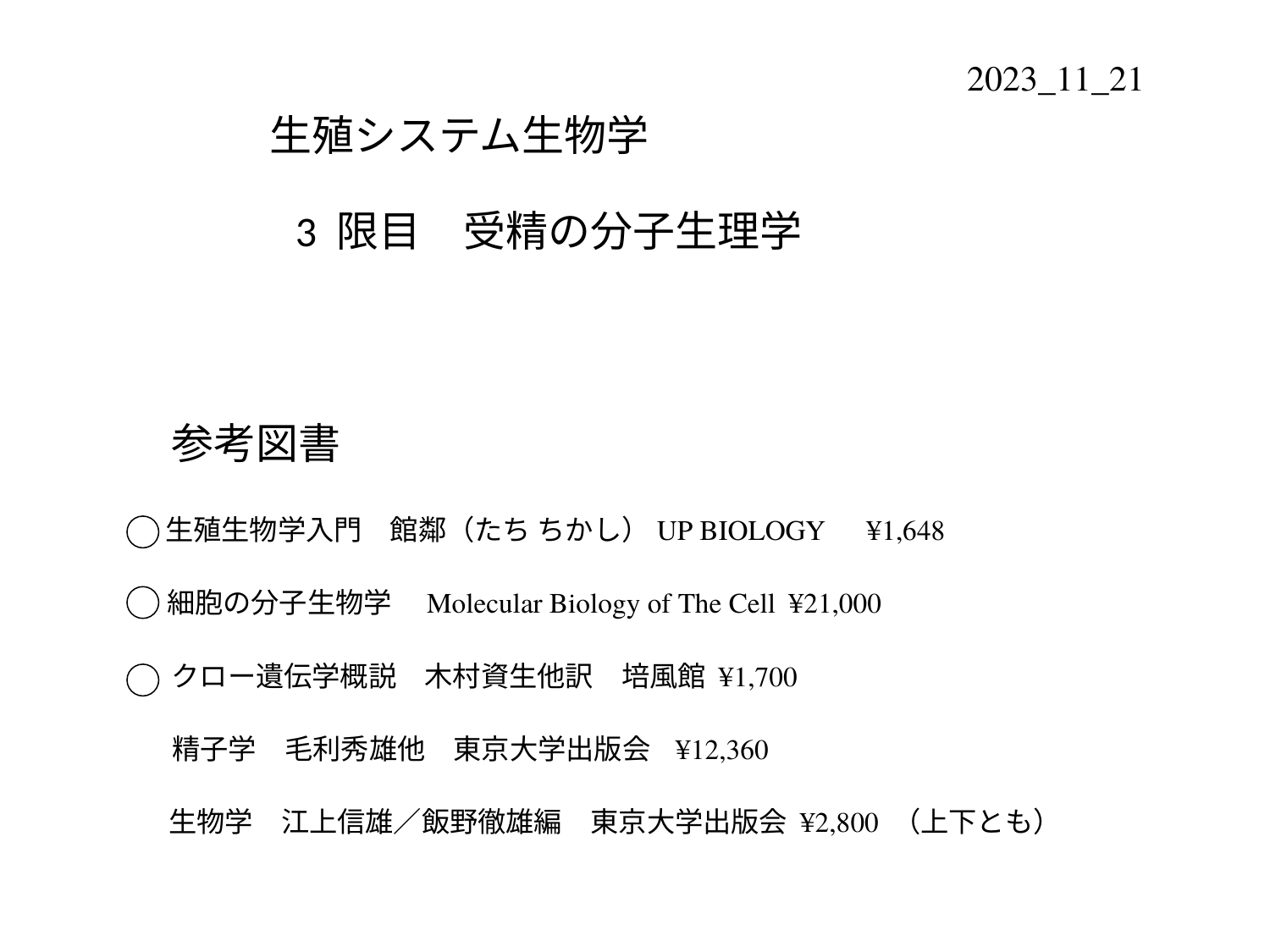

2023_11_21
生殖システム生物学
 3 限目　受精の分子生理学
参考図書
生殖生物学入門　館鄰（たち ちかし）UP BIOLOGY　¥1,648

細胞の分子生物学　Molecular Biology of The Cell  ¥21,000

クロー遺伝学概説　木村資生他訳　培風館 ¥1,700

精子学　毛利秀雄他　東京大学出版会   ¥12,360
生物学　江上信雄／飯野徹雄編　東京大学出版会 ¥2,800 （上下とも）